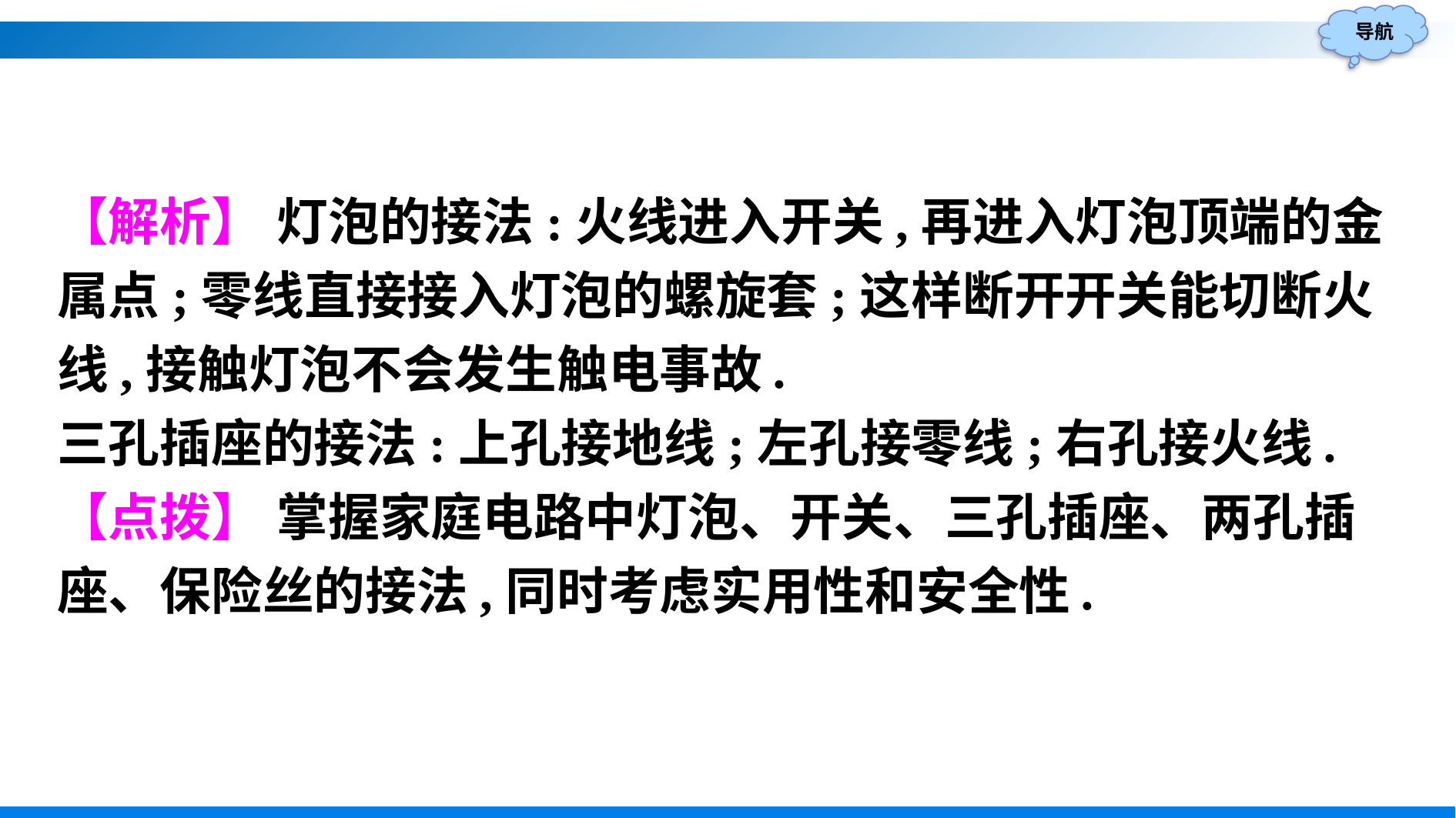

【解析】 灯泡的接法:火线进入开关,再进入灯泡顶端的金属点;零线直接接入灯泡的螺旋套;这样断开开关能切断火线,接触灯泡不会发生触电事故.
三孔插座的接法:上孔接地线;左孔接零线;右孔接火线.
【点拨】 掌握家庭电路中灯泡、开关、三孔插座、两孔插座、保险丝的接法,同时考虑实用性和安全性.